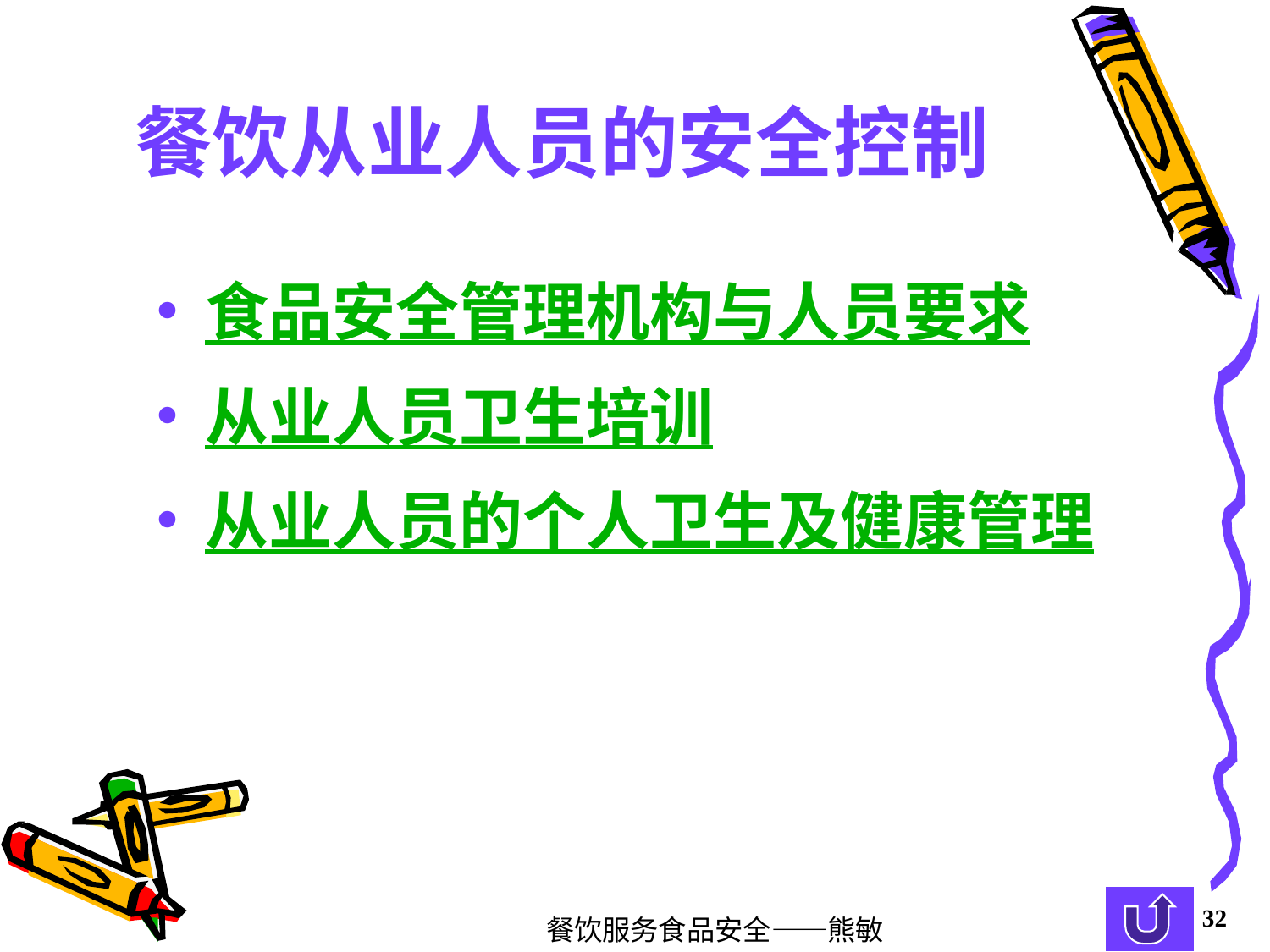

# 餐饮从业人员的安全控制
食品安全管理机构与人员要求
从业人员卫生培训
从业人员的个人卫生及健康管理

32

餐饮服务食品安全——熊敏